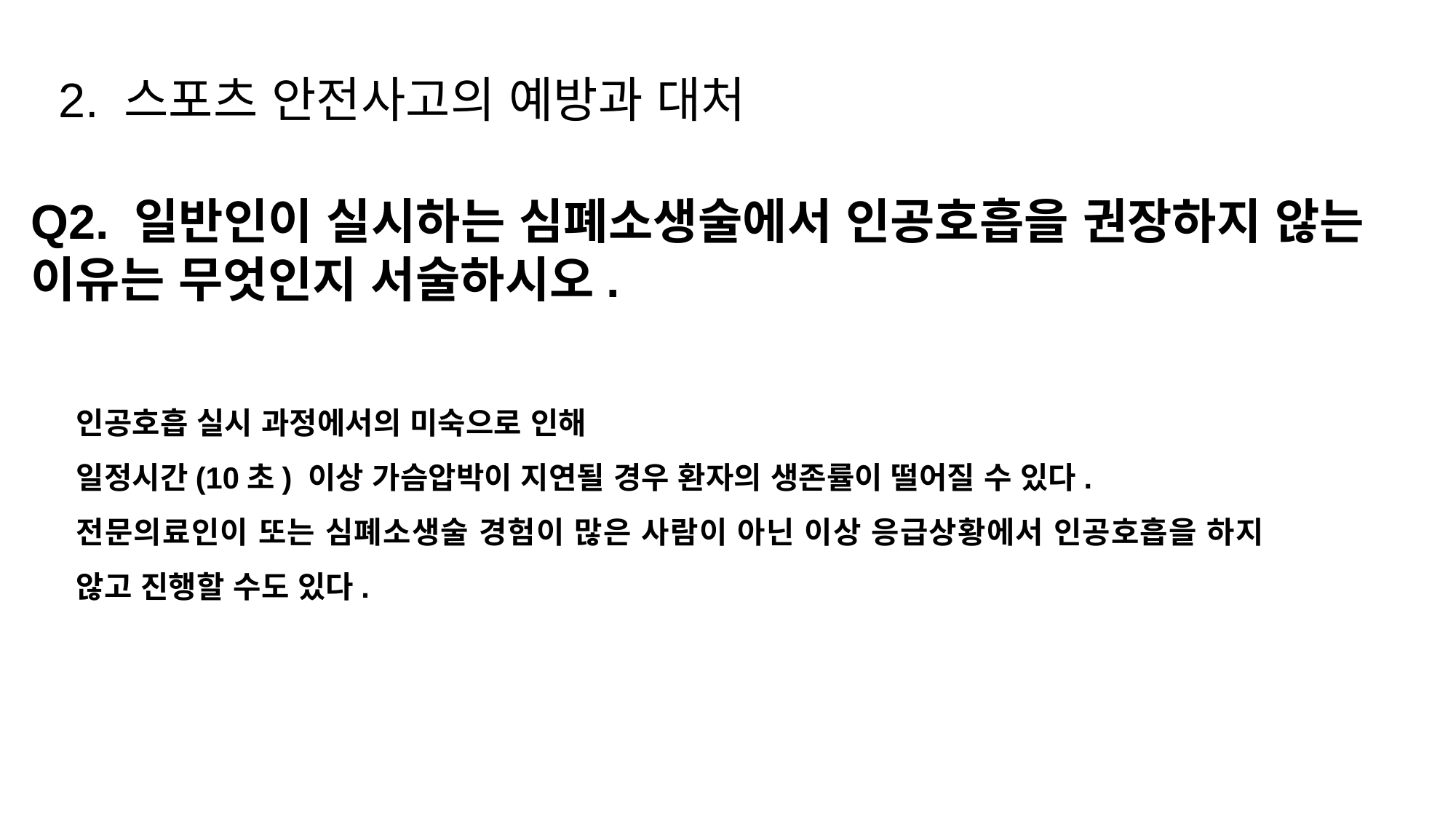

2. 스포츠 안전사고의 예방과 대처
Q2. 일반인이 실시하는 심폐소생술에서 인공호흡을 권장하지 않는 이유는 무엇인지 서술하시오.

인공호흡 실시 과정에서의 미숙으로 인해
일정시간(10초) 이상 가슴압박이 지연될 경우 환자의 생존률이 떨어질 수 있다.
전문의료인이 또는 심폐소생술 경험이 많은 사람이 아닌 이상 응급상황에서 인공호흡을 하지 않고 진행할 수도 있다.